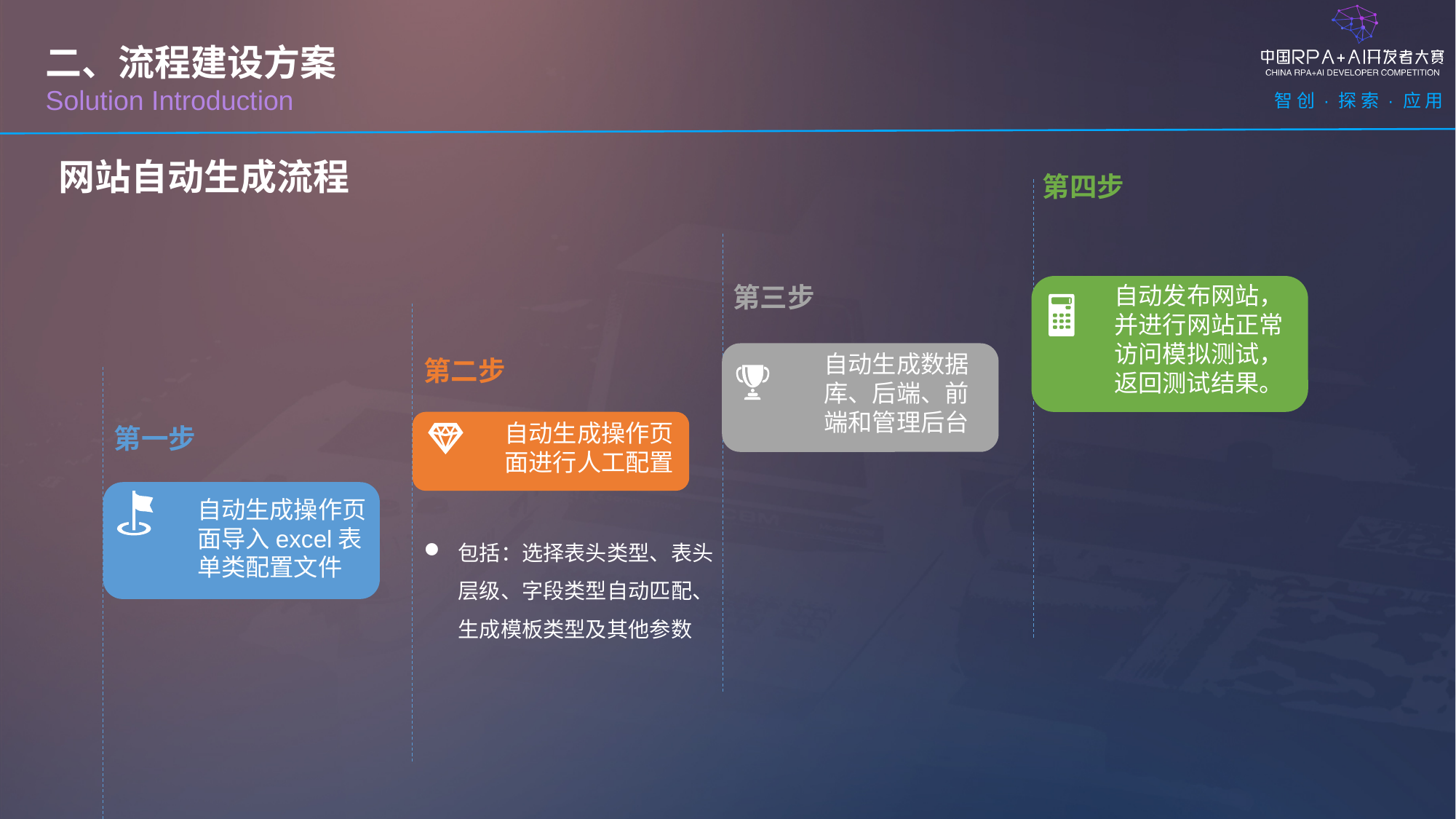

二、流程建设方案
Solution Introduction

网站自动生成流程
第四步
第三步
自动发布网站，并进行网站正常访问模拟测试，返回测试结果。

自动生成数据库、后端、前端和管理后台

第二步

自动生成操作页面进行人工配置

第一步

自动生成操作页面导入excel表单类配置文件

包括：选择表头类型、表头层级、字段类型自动匹配、生成模板类型及其他参数